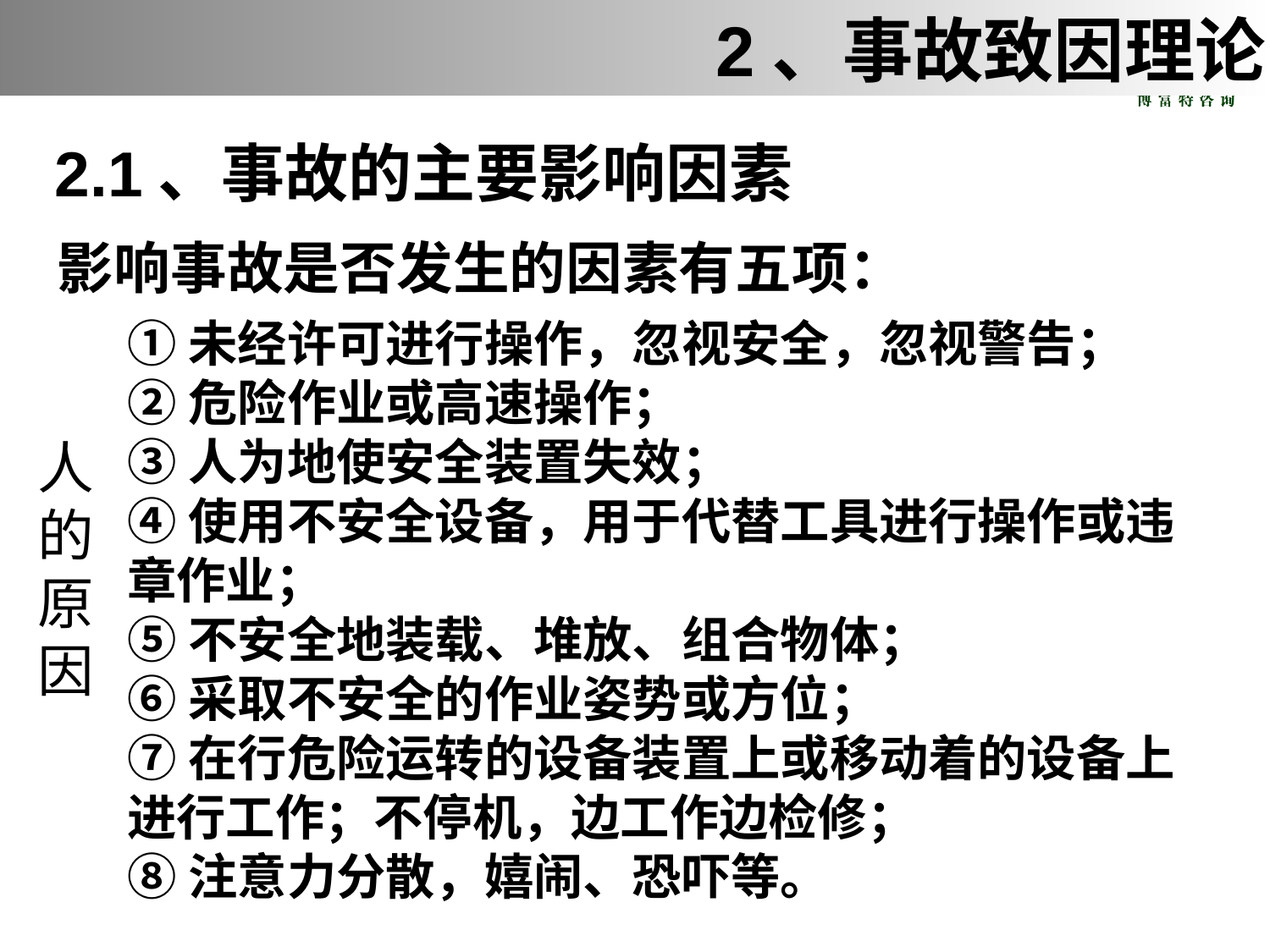

2、事故致因理论
2.1、事故的主要影响因素
影响事故是否发生的因素有五项：
①未经许可进行操作，忽视安全，忽视警告；
②危险作业或高速操作；
③人为地使安全装置失效；
④使用不安全设备，用于代替工具进行操作或违章作业；
⑤不安全地装载、堆放、组合物体；
⑥采取不安全的作业姿势或方位；
⑦在行危险运转的设备装置上或移动着的设备上进行工作；不停机，边工作边检修；
⑧注意力分散，嬉闹、恐吓等。
人的原因